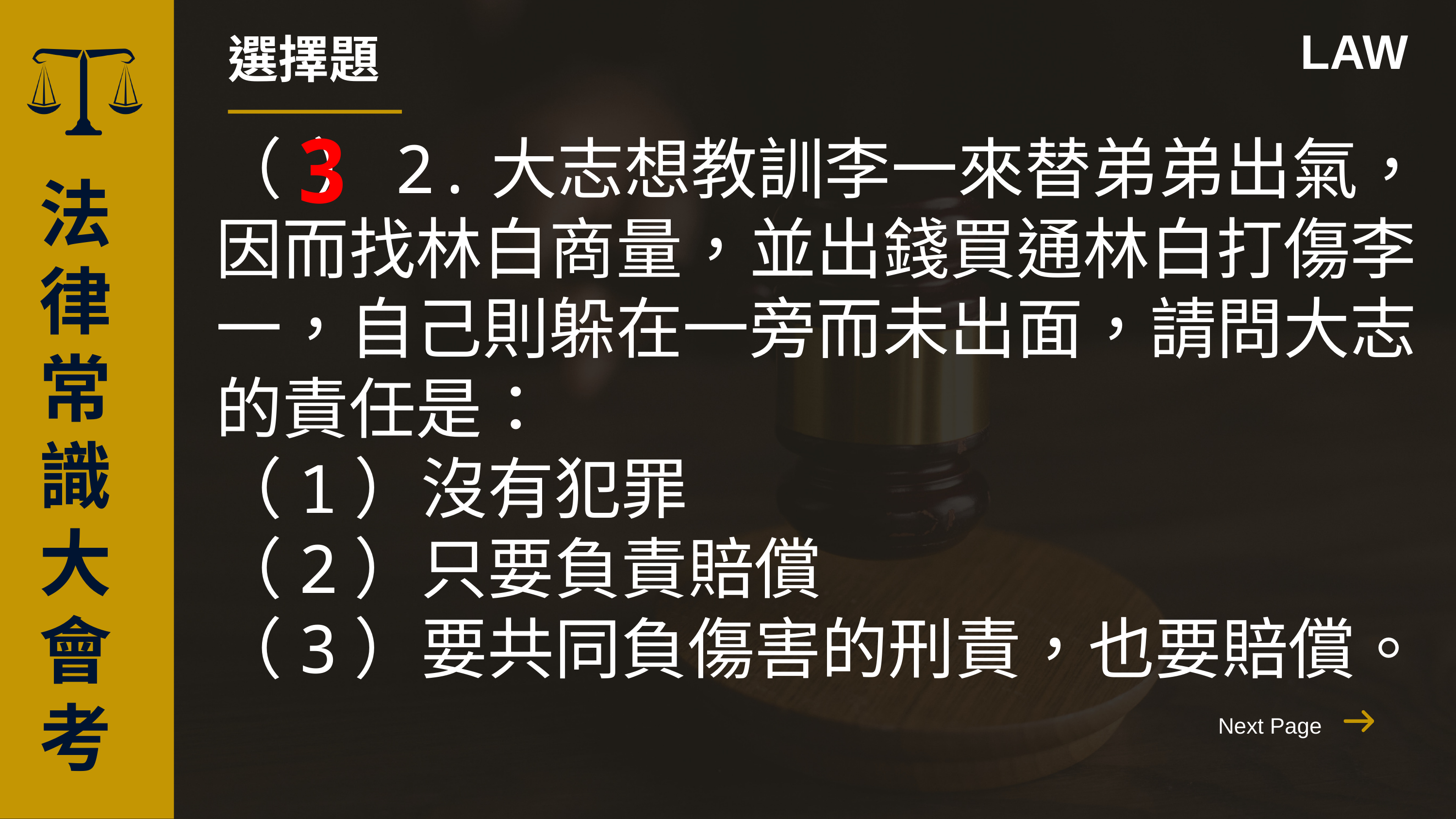

選擇題

LAW
3

（  ）2.大志想教訓李一來替弟弟出氣，因而找林白商量，並出錢買通林白打傷李一，自己則躲在一旁而未出面，請問大志的責任是：
（1）沒有犯罪
（2）只要負責賠償
（3）要共同負傷害的刑責，也要賠償。
法律常識
大會考
Next Page